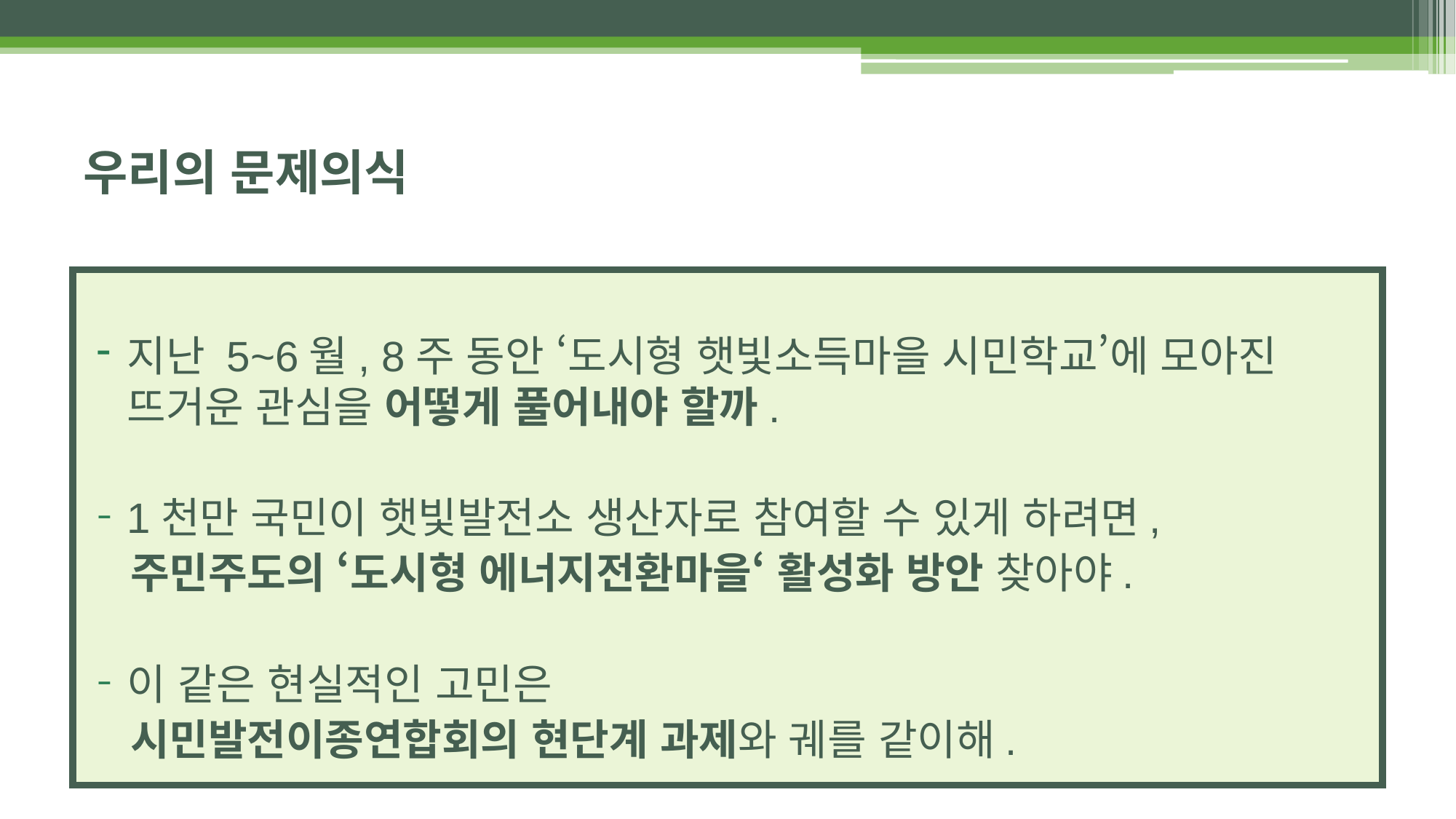

# 우리의 문제의식

지난 5~6월, 8주 동안 ‘도시형 햇빛소득마을 시민학교’에 모아진 뜨거운 관심을 어떻게 풀어내야 할까.

1천만 국민이 햇빛발전소 생산자로 참여할 수 있게 하려면,
  주민주도의 ‘도시형 에너지전환마을‘ 활성화 방안 찾아야.

이 같은 현실적인 고민은
  시민발전이종연합회의 현단계 과제와 궤를 같이해.